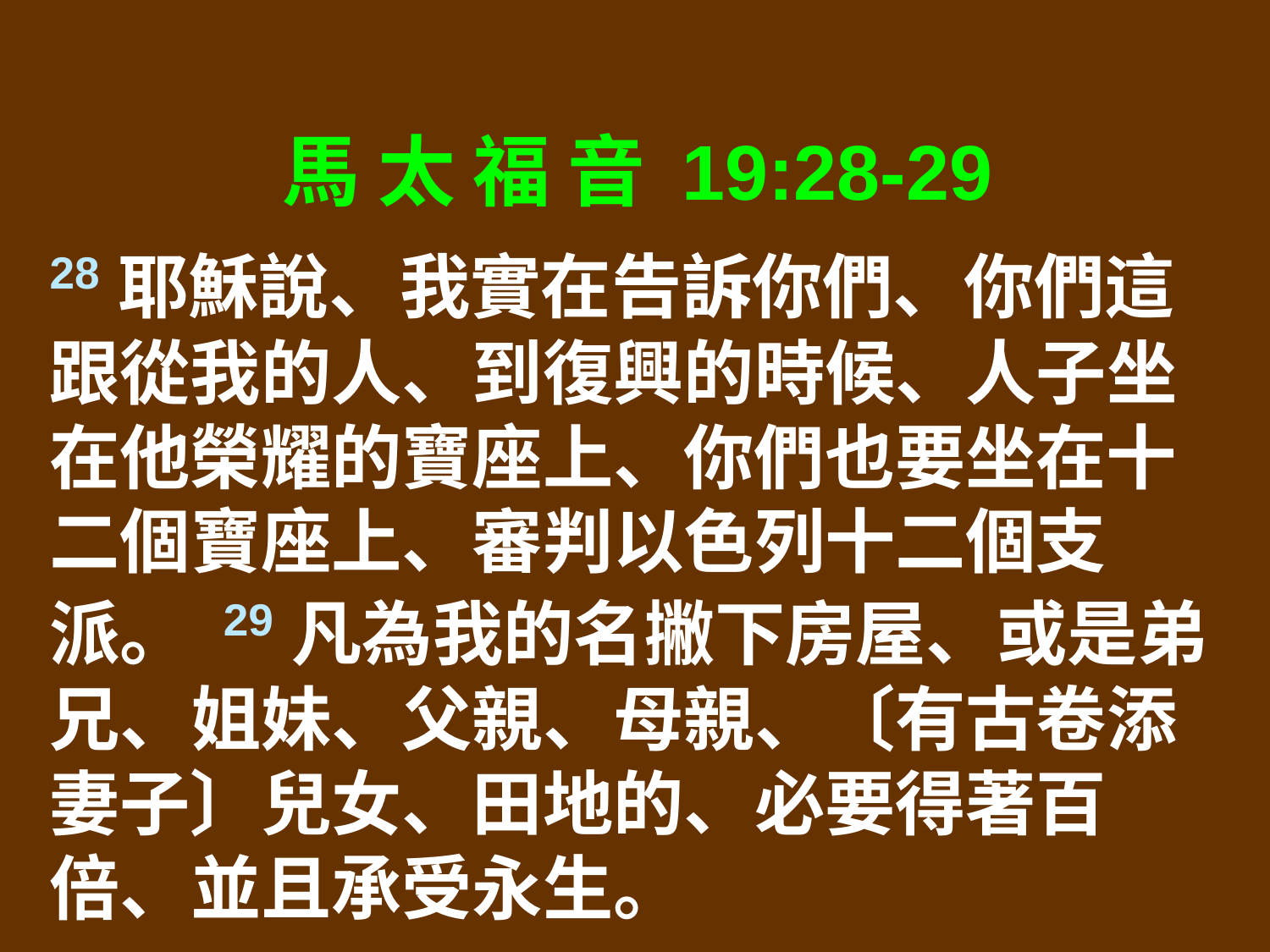

馬 太 福 音 19:28-29
28耶穌說、我實在告訴你們、你們這跟從我的人、到復興的時候、人子坐在他榮耀的寶座上、你們也要坐在十二個寶座上、審判以色列十二個支派。 29凡為我的名撇下房屋、或是弟兄、姐妹、父親、母親、〔有古卷添妻子〕兒女、田地的、必要得著百倍、並且承受永生。